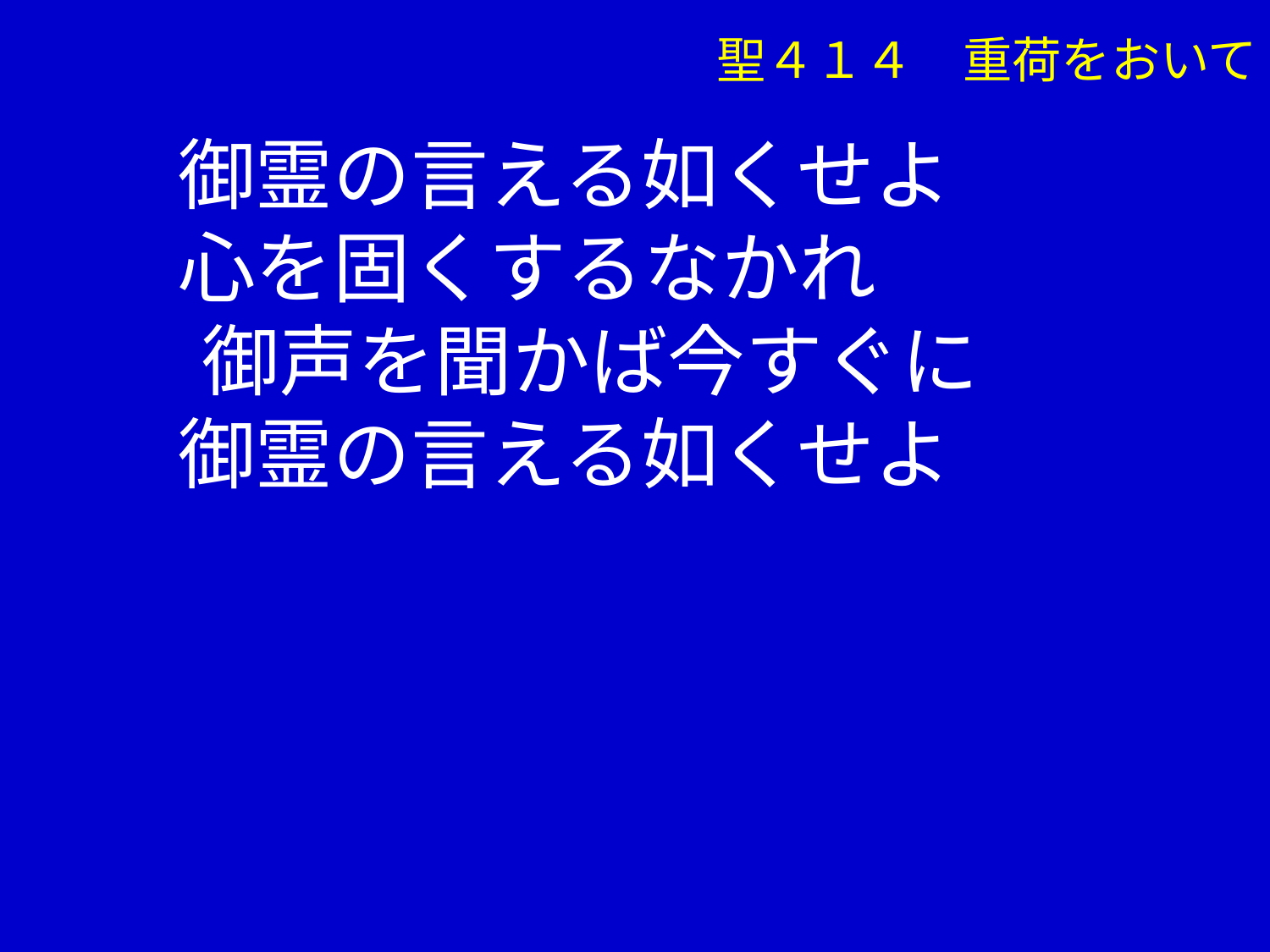

聖４１４　重荷をおいて
   御霊の言える如くせよ
   心を固くするなかれ
　 御声を聞かば今すぐに
   御霊の言える如くせよ